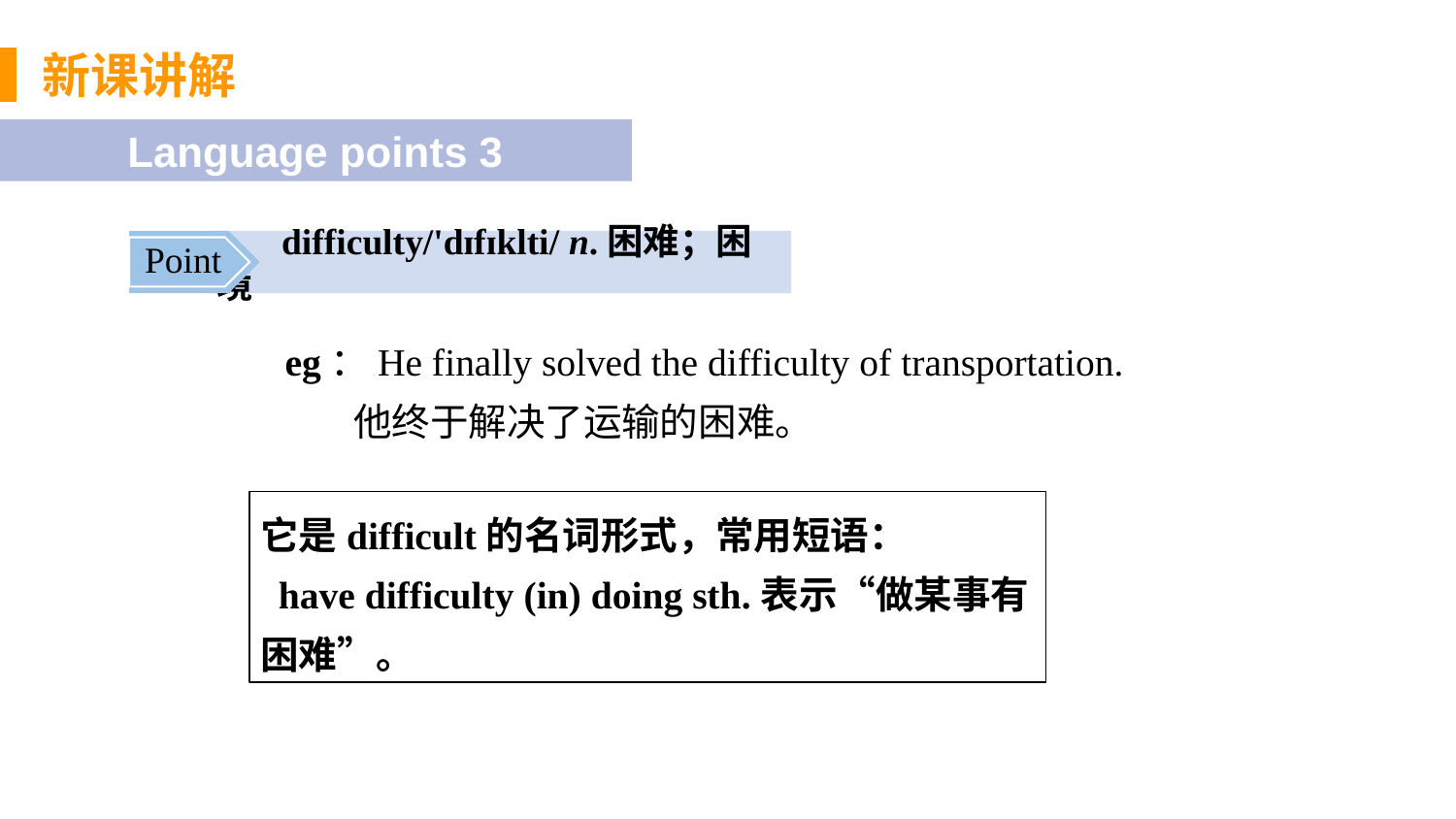

新课讲解

Language points 3

       difficulty/'dɪfɪklti/ n.困难；困境

Point

eg：He finally solved the difficulty of transportation.
       他终于解决了运输的困难。
它是difficult的名词形式，常用短语：
 have difficulty (in) doing sth.表示“做某事有困难”。